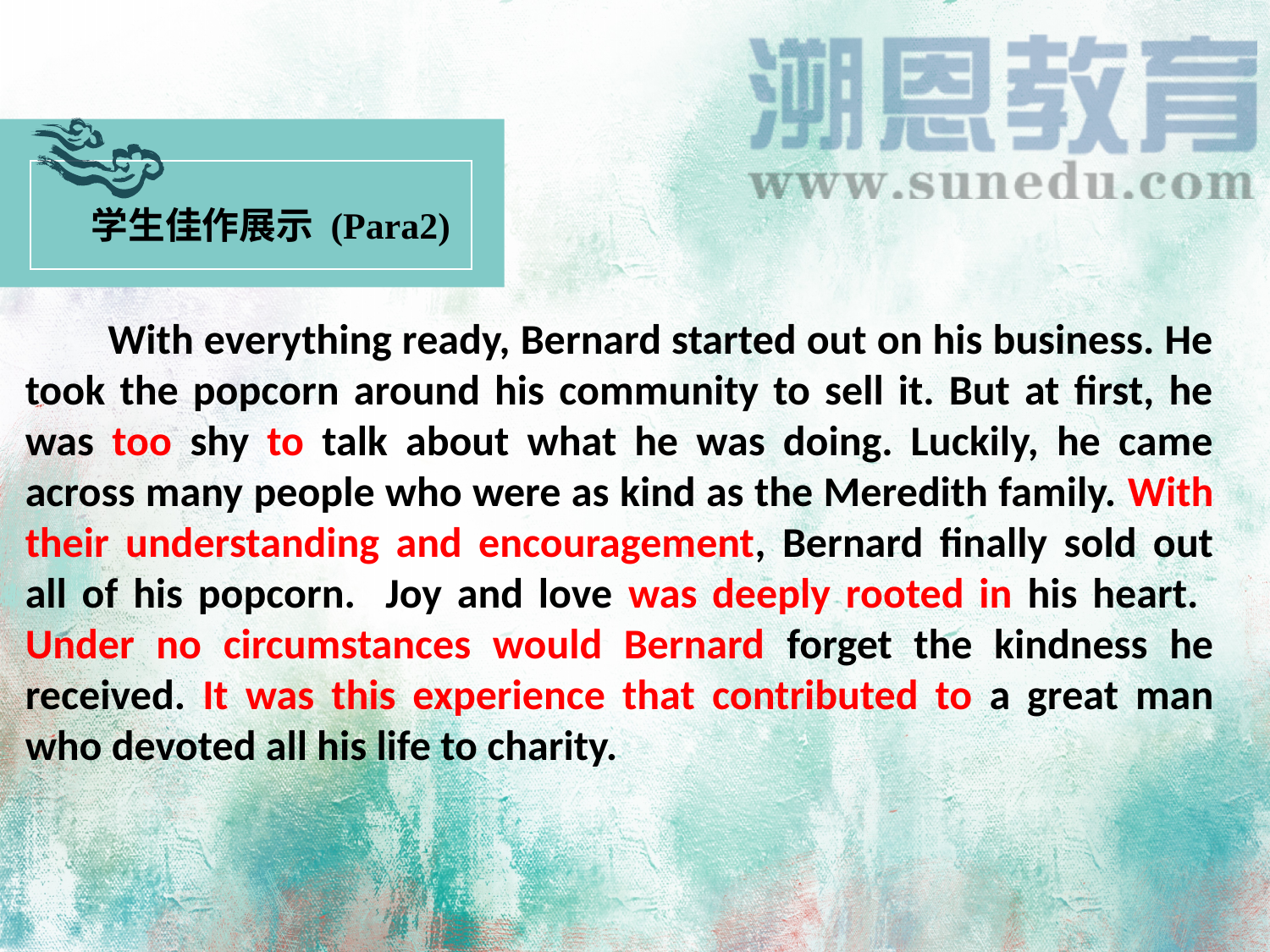

学生佳作展示 (Para2)
        With everything ready, Bernard started out on his business. He took the popcorn around his community to sell it. But at first, he was too shy to talk about what he was doing. Luckily, he came across many people who were as kind as the Meredith family. With their understanding and encouragement, Bernard finally sold out all of his popcorn.  Joy and love was deeply rooted in his heart.  Under no circumstances would Bernard forget the kindness he received. It was this experience that contributed to a great man who devoted all his life to charity.